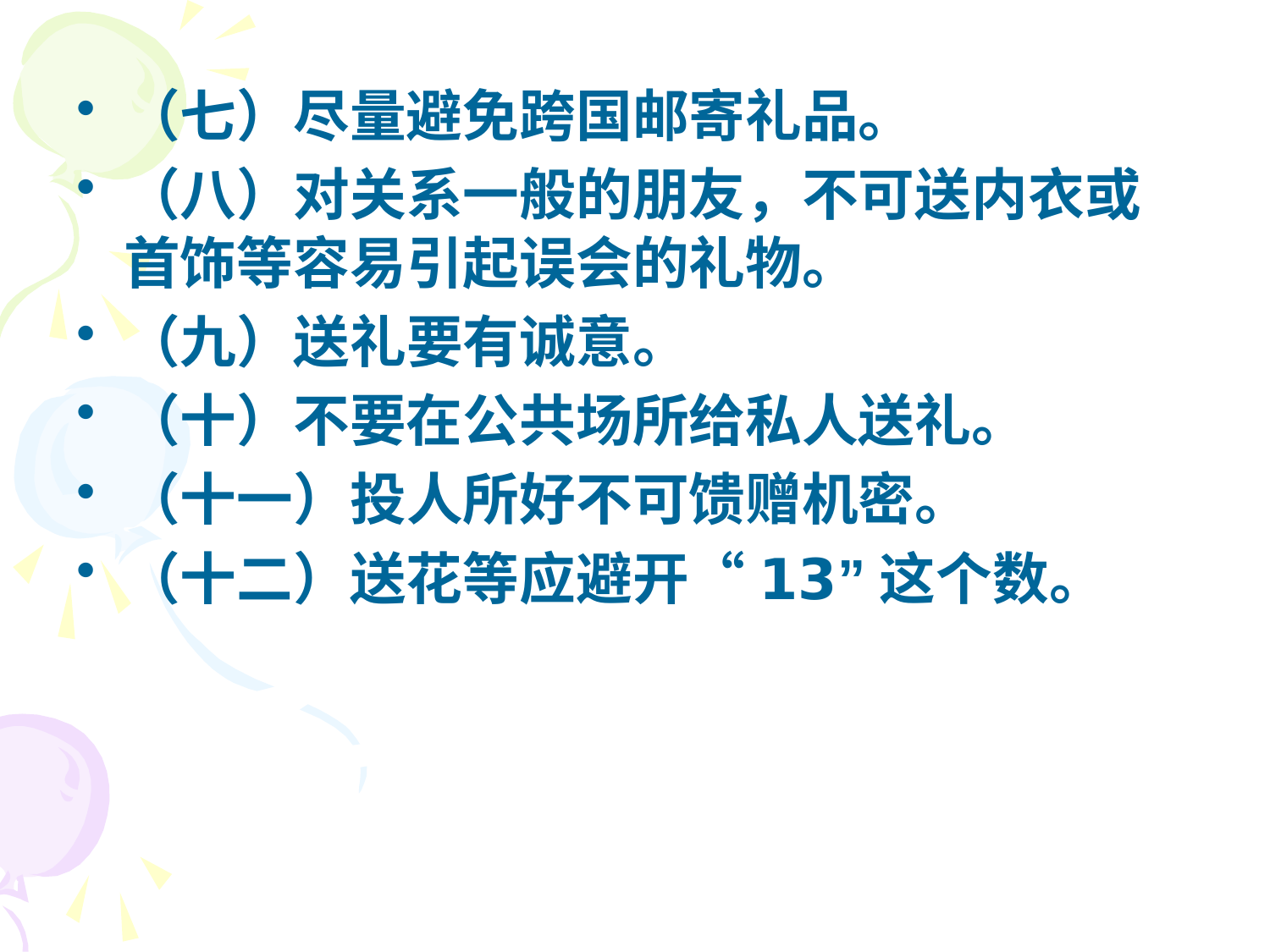

（七）尽量避免跨国邮寄礼品。
（八）对关系一般的朋友，不可送内衣或首饰等容易引起误会的礼物。
（九）送礼要有诚意。
（十）不要在公共场所给私人送礼。
（十一）投人所好不可馈赠机密。
（十二）送花等应避开“13”这个数。